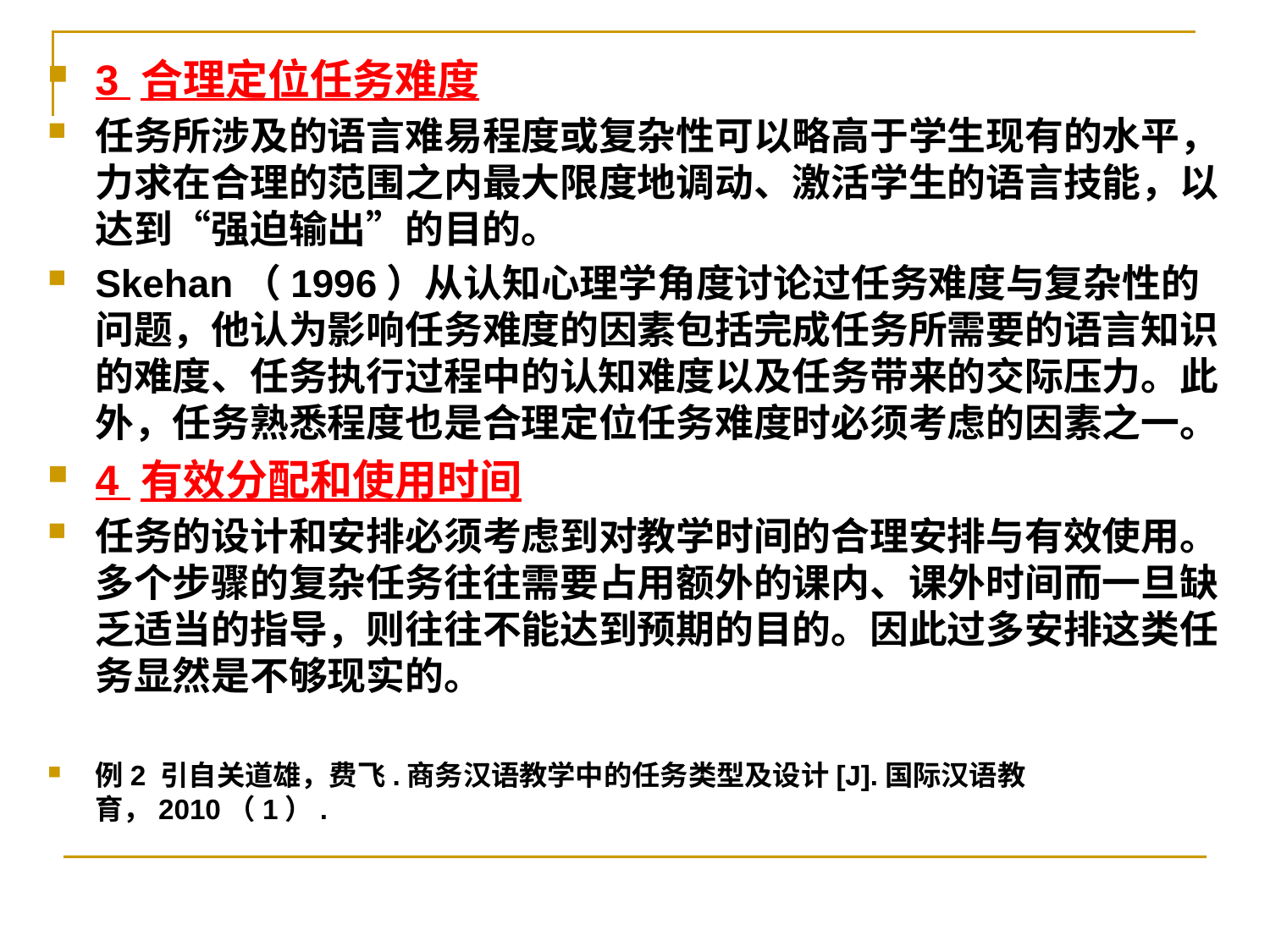

3 合理定位任务难度
任务所涉及的语言难易程度或复杂性可以略高于学生现有的水平，力求在合理的范围之内最大限度地调动、激活学生的语言技能，以达到“强迫输出”的目的。
Skehan（1996）从认知心理学角度讨论过任务难度与复杂性的问题，他认为影响任务难度的因素包括完成任务所需要的语言知识的难度、任务执行过程中的认知难度以及任务带来的交际压力。此外，任务熟悉程度也是合理定位任务难度时必须考虑的因素之一。
4 有效分配和使用时间
任务的设计和安排必须考虑到对教学时间的合理安排与有效使用。多个步骤的复杂任务往往需要占用额外的课内、课外时间而一旦缺乏适当的指导，则往往不能达到预期的目的。因此过多安排这类任务显然是不够现实的。

例2 引自关道雄，费飞.商务汉语教学中的任务类型及设计[J].国际汉语教育，2010（1）.